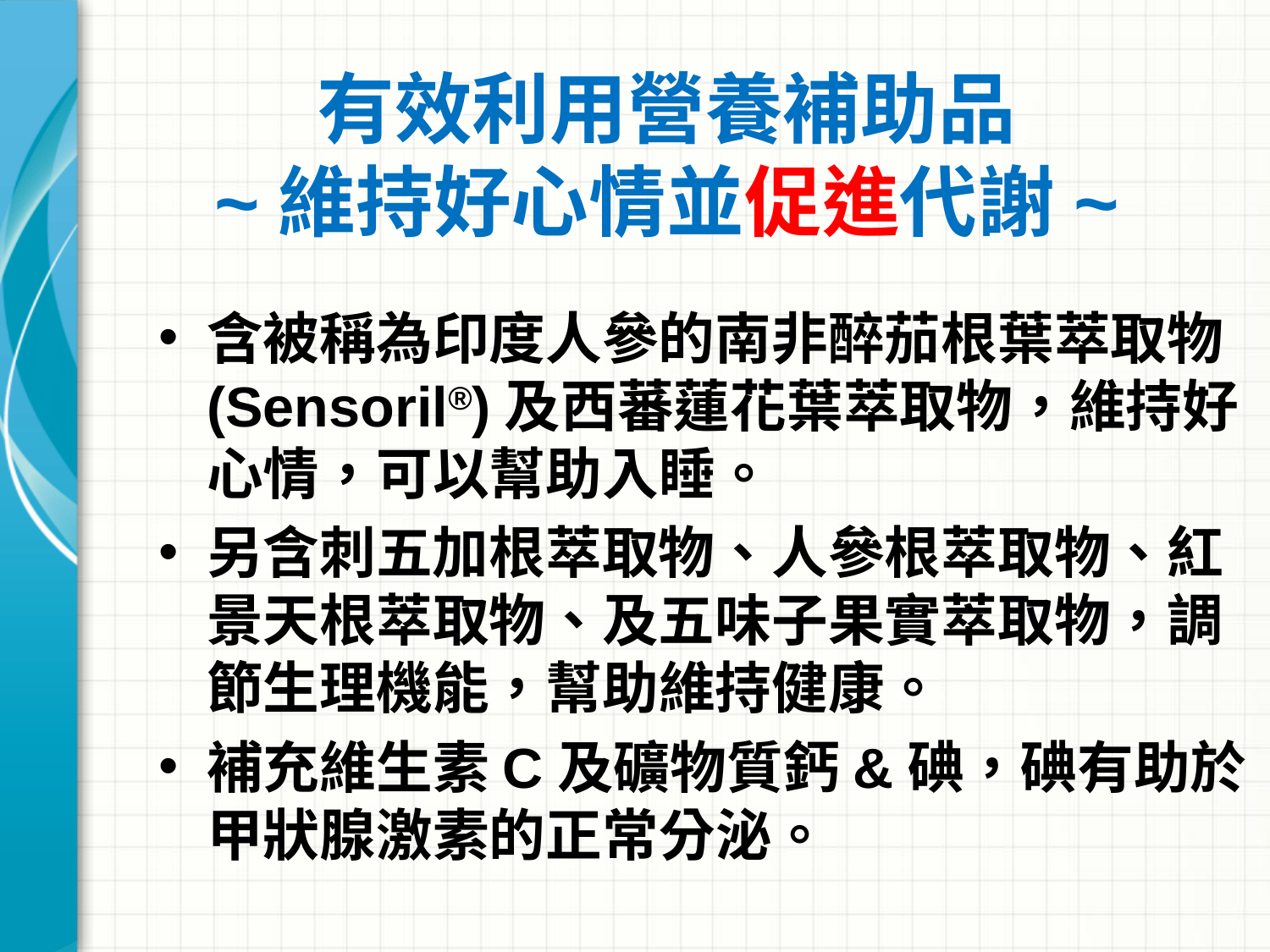

# 有效利用營養補助品 ~維持好心情並促進代謝~
含被稱為印度人參的南非醉茄根葉萃取物(Sensoril®)及西蕃蓮花葉萃取物，維持好心情，可以幫助入睡。
另含刺五加根萃取物、人參根萃取物、紅景天根萃取物、及五味子果實萃取物，調節生理機能，幫助維持健康。
補充維生素C及礦物質鈣&碘，碘有助於甲狀腺激素的正常分泌。